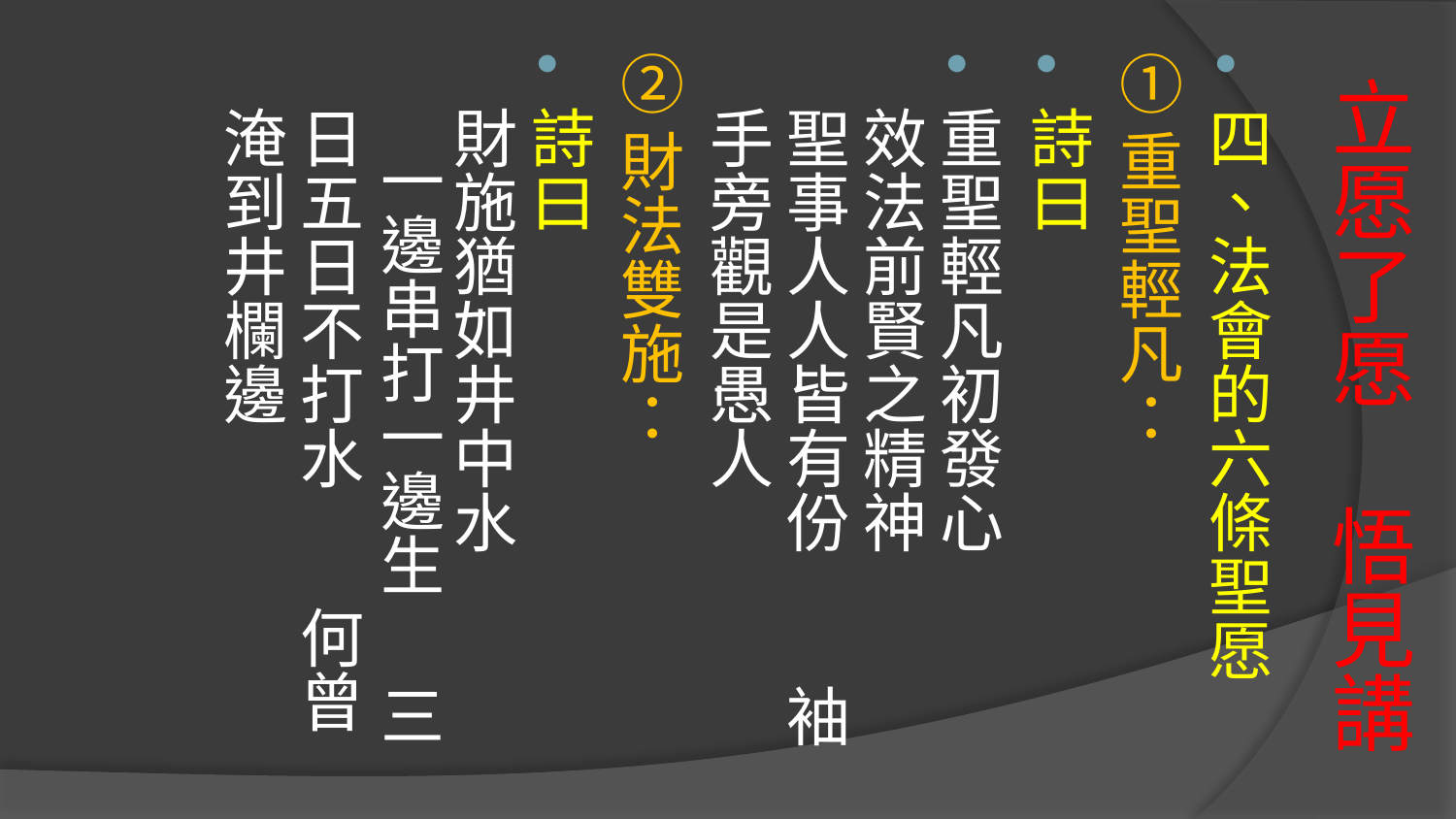

四、法會的六條聖愿
①重聖輕凡：
詩曰
重聖輕凡初發心           效法前賢之精神            聖事人人皆有份         袖手旁觀是愚人
②財法雙施：
詩曰                                    財施猶如井中水                   一邊串打一邊生      三日五日不打水        何曾淹到井欄邊

# 立愿了愿     悟見講